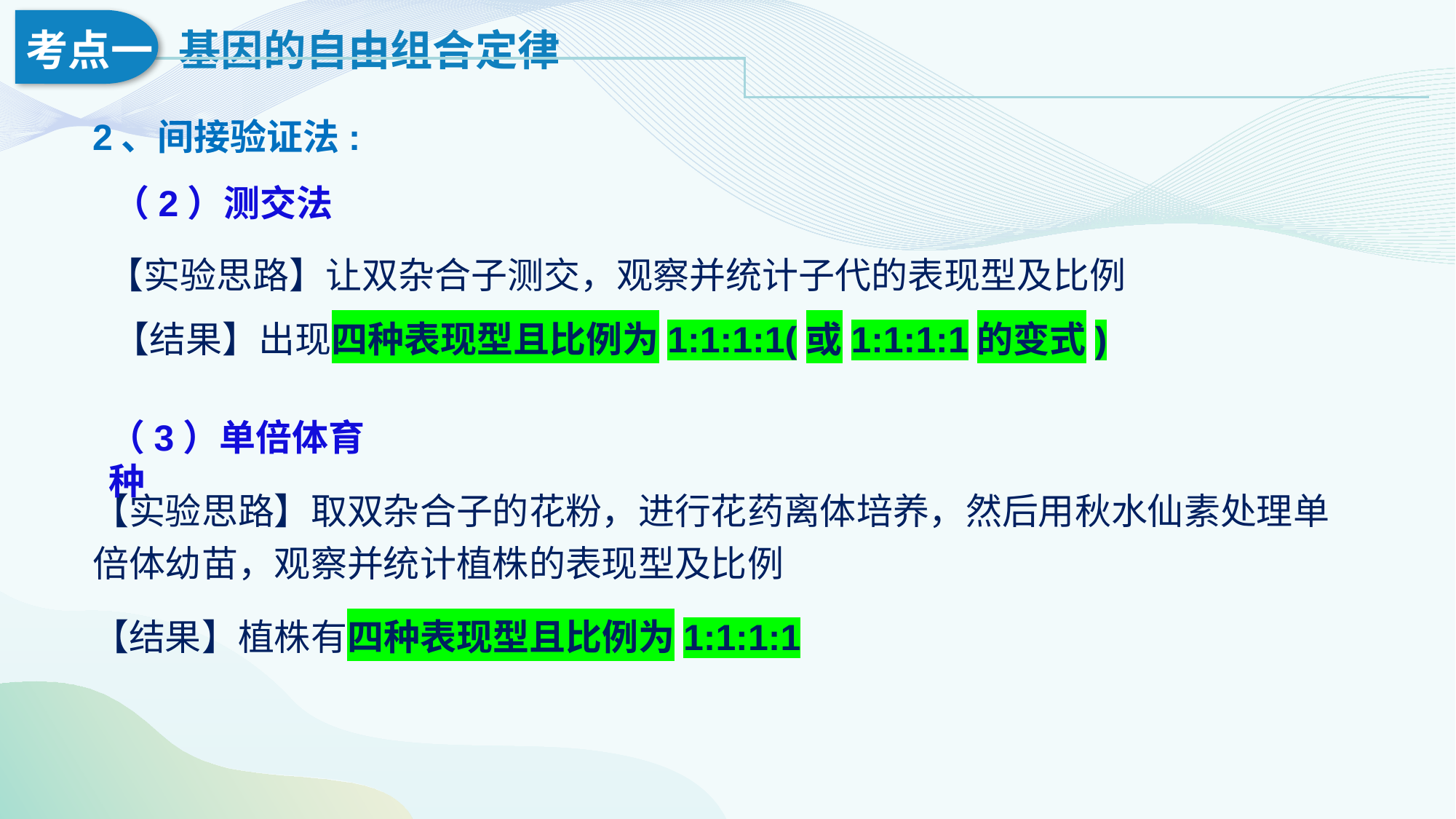

2、间接验证法:

（2）测交法
【实验思路】让双杂合子测交，观察并统计子代的表现型及比例
【结果】出现四种表现型且比例为1:1:1:1(或1:1:1:1的变式)
（3）单倍体育种
【实验思路】取双杂合子的花粉，进行花药离体培养，然后用秋水仙素处理单倍体幼苗，观察并统计植株的表现型及比例
【结果】植株有四种表现型且比例为1:1:1:1